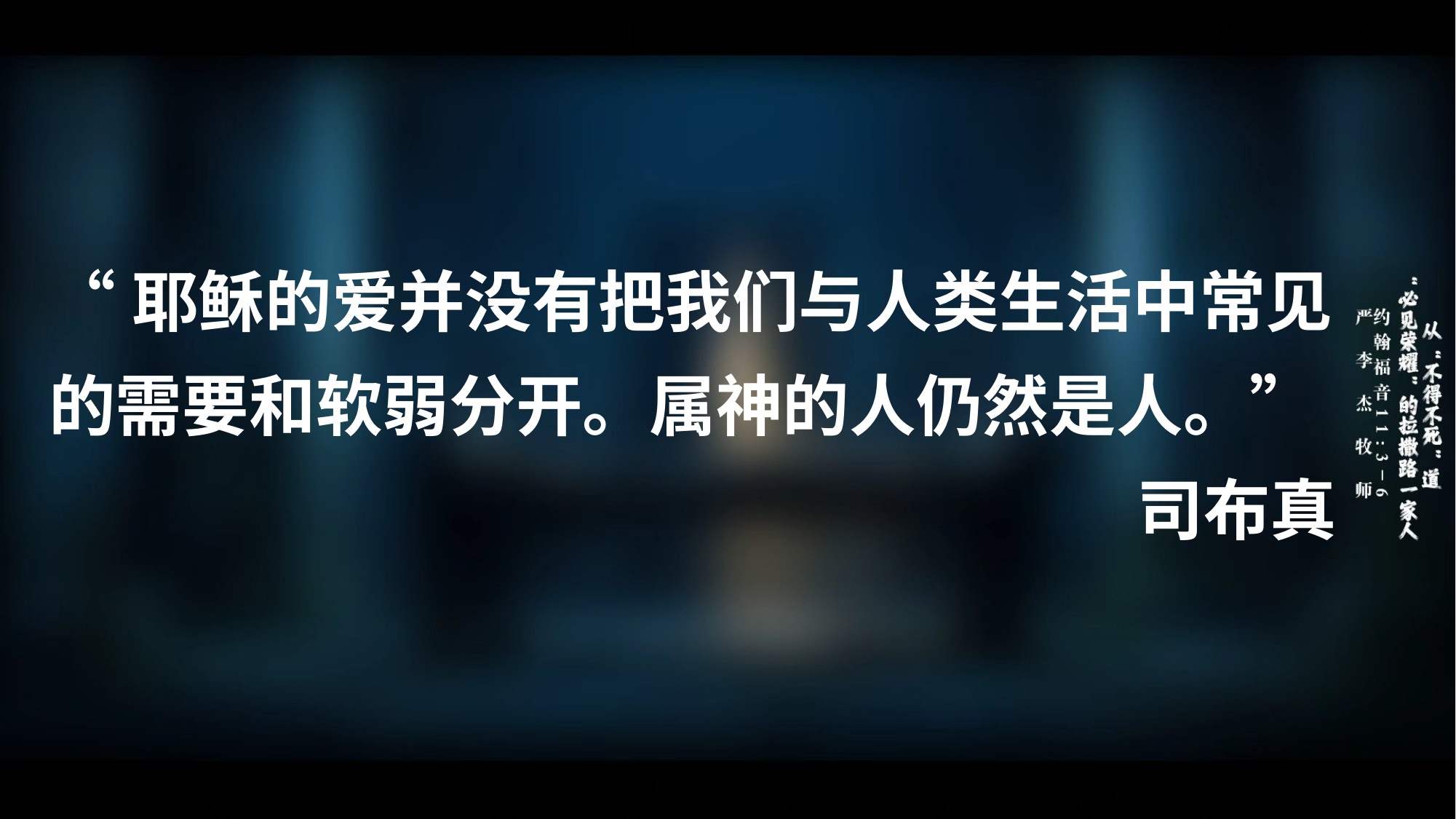

“耶稣的爱并没有把我们与人类生活中常见的需要和软弱分开。属神的人仍然是人。”
                                                                       司布真